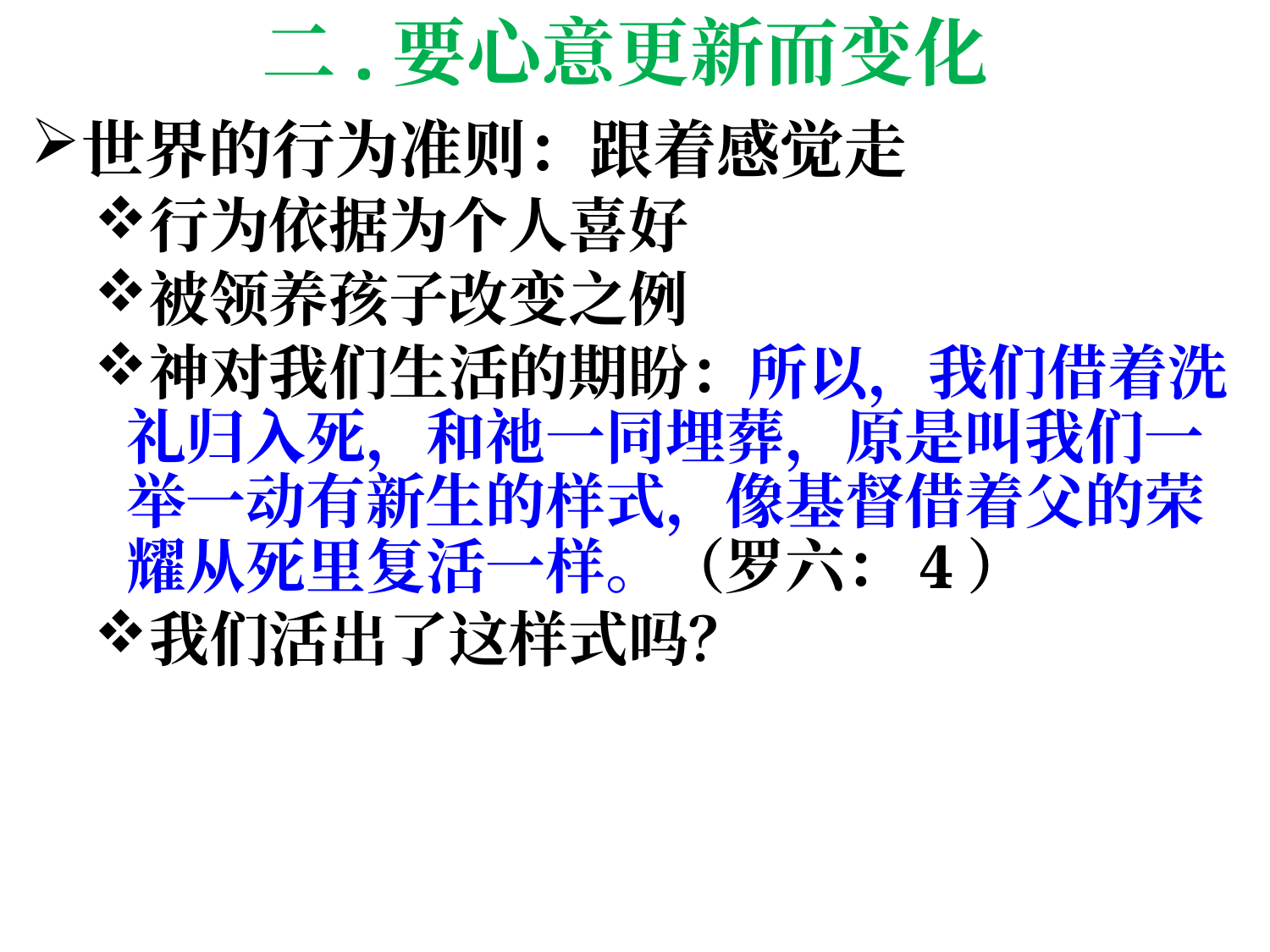

# 二.要心意更新而变化
世界的行为准则：跟着感觉走
行为依据为个人喜好
被领养孩子改变之例
神对我们生活的期盼：所以，我们借着洗礼归入死，和祂一同埋葬，原是叫我们一举一动有新生的样式，像基督借着父的荣耀从死里复活一样。（罗六：4）
我们活出了这样式吗？